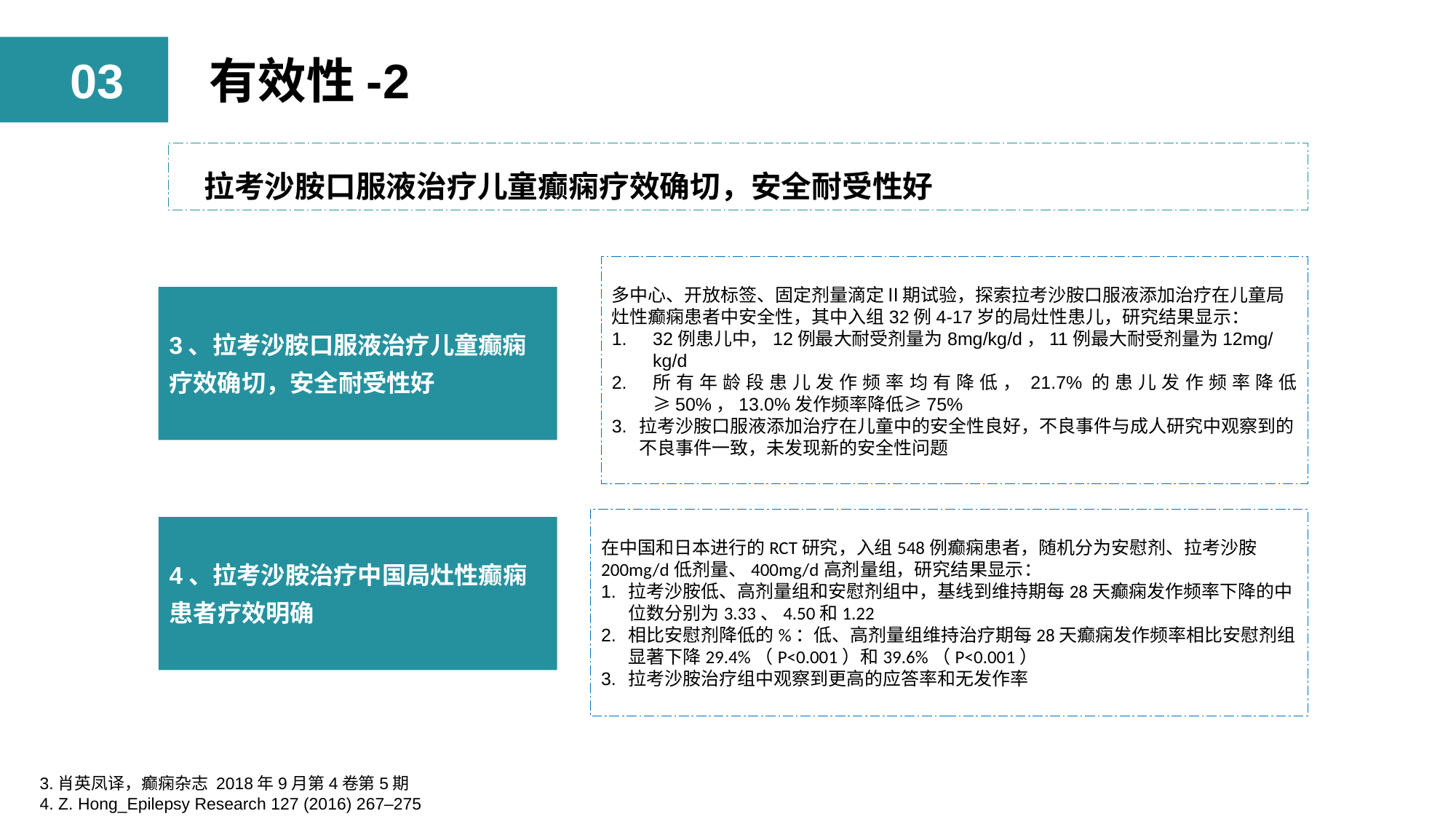

03
有效性-2
  拉考沙胺口服液治疗儿童癫痫疗效确切，安全耐受性好

多中心、开放标签、固定剂量滴定Ⅱ期试验，探索拉考沙胺口服液添加治疗在儿童局灶性癫痫患者中安全性，其中入组32例4-17岁的局灶性患儿，研究结果显示：
32例患儿中，12例最大耐受剂量为8mg/kg/d，11例最大耐受剂量为12mg/kg/d
所有年龄段患儿发作频率均有降低，21.7%的患儿发作频率降低≥50%，13.0%发作频率降低≥75%
拉考沙胺口服液添加治疗在儿童中的安全性良好，不良事件与成人研究中观察到的不良事件一致，未发现新的安全性问题

3、拉考沙胺口服液治疗儿童癫痫疗效确切，安全耐受性好

在中国和日本进行的RCT研究，入组548例癫痫患者，随机分为安慰剂、拉考沙胺200mg/d低剂量、400mg/d高剂量组，研究结果显示：
拉考沙胺低、高剂量组和安慰剂组中，基线到维持期每28天癫痫发作频率下降的中位数分别为3.33、4.50和1.22
相比安慰剂降低的%：低、高剂量组维持治疗期每28天癫痫发作频率相比安慰剂组显著下降29.4%（P<0.001）和39.6%（P<0.001）
拉考沙胺治疗组中观察到更高的应答率和无发作率

4、拉考沙胺治疗中国局灶性癫痫患者疗效明确

3.肖英凤译，癫痫杂志 2018年9月第4卷第5期
4. Z. Hong_Epilepsy Research 127 (2016) 267–275